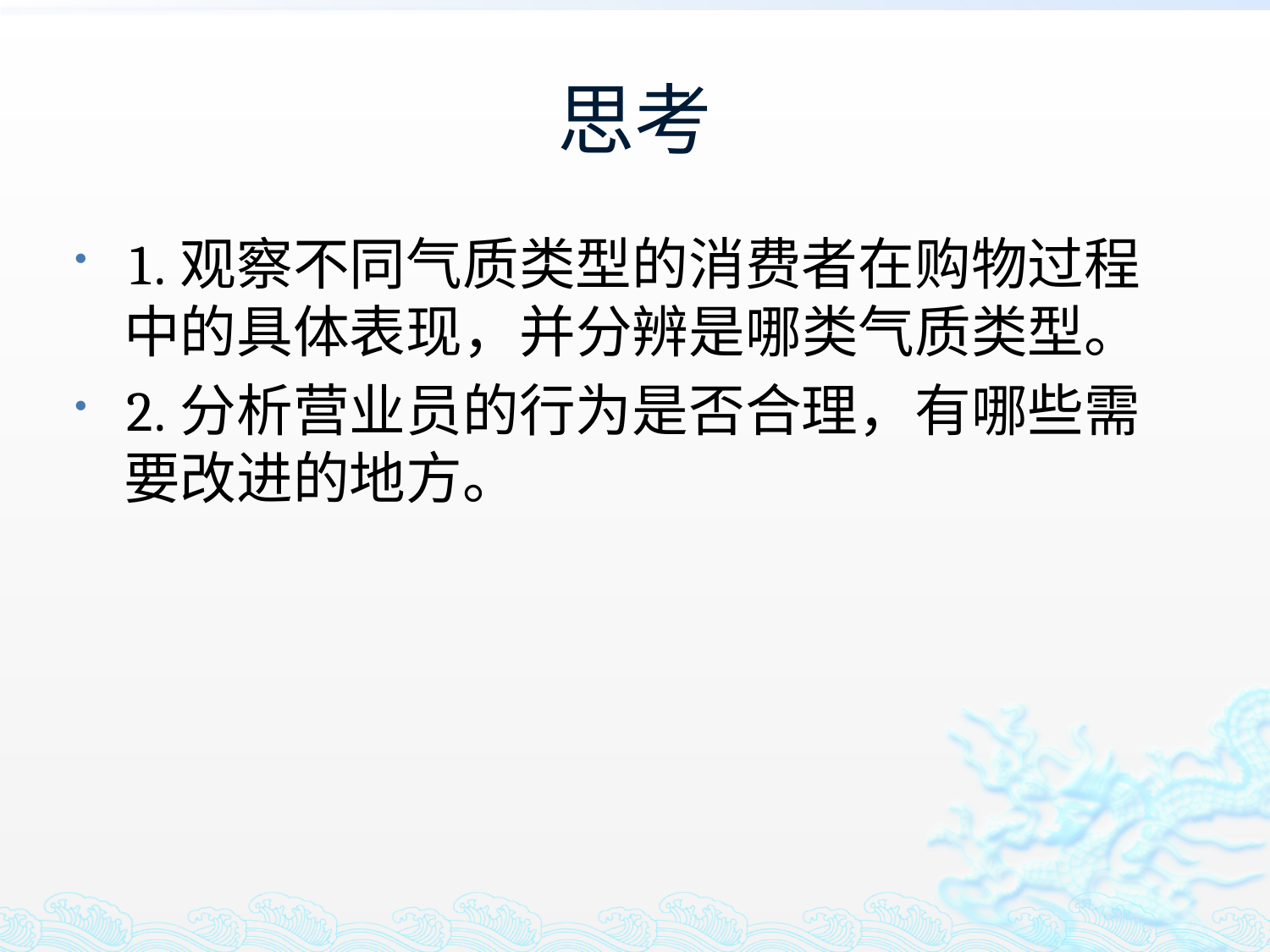

# 思考
1.观察不同气质类型的消费者在购物过程中的具体表现，并分辨是哪类气质类型。
2.分析营业员的行为是否合理，有哪些需要改进的地方。